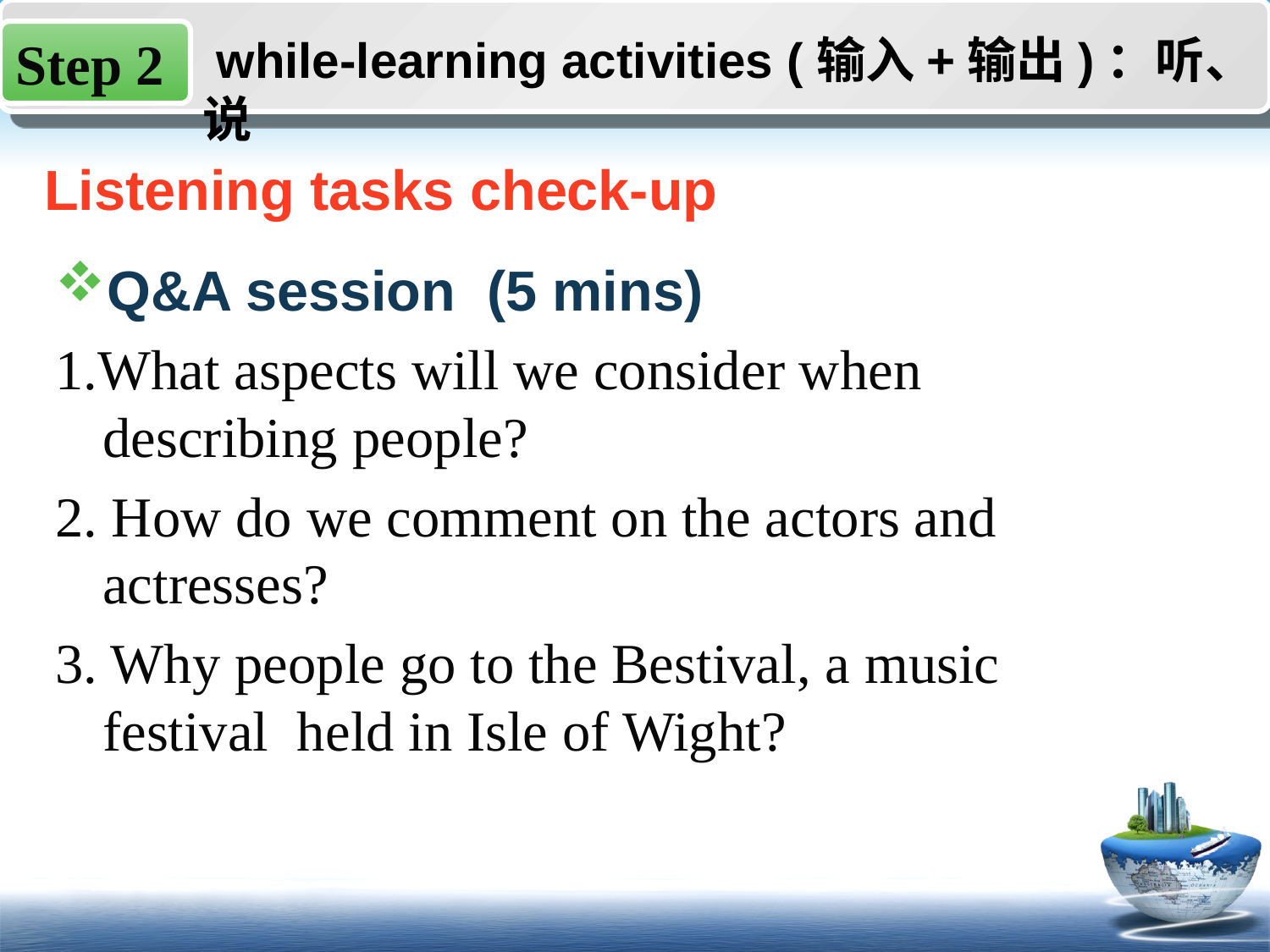

Step 2
 while-learning activities (输入+输出)：听、说

Listening tasks check-up

Q&A session  (5 mins)
1.What aspects will we consider when describing people?
2. How do we comment on the actors and actresses?
3. Why people go to the Bestival, a music festival  held in Isle of Wight?